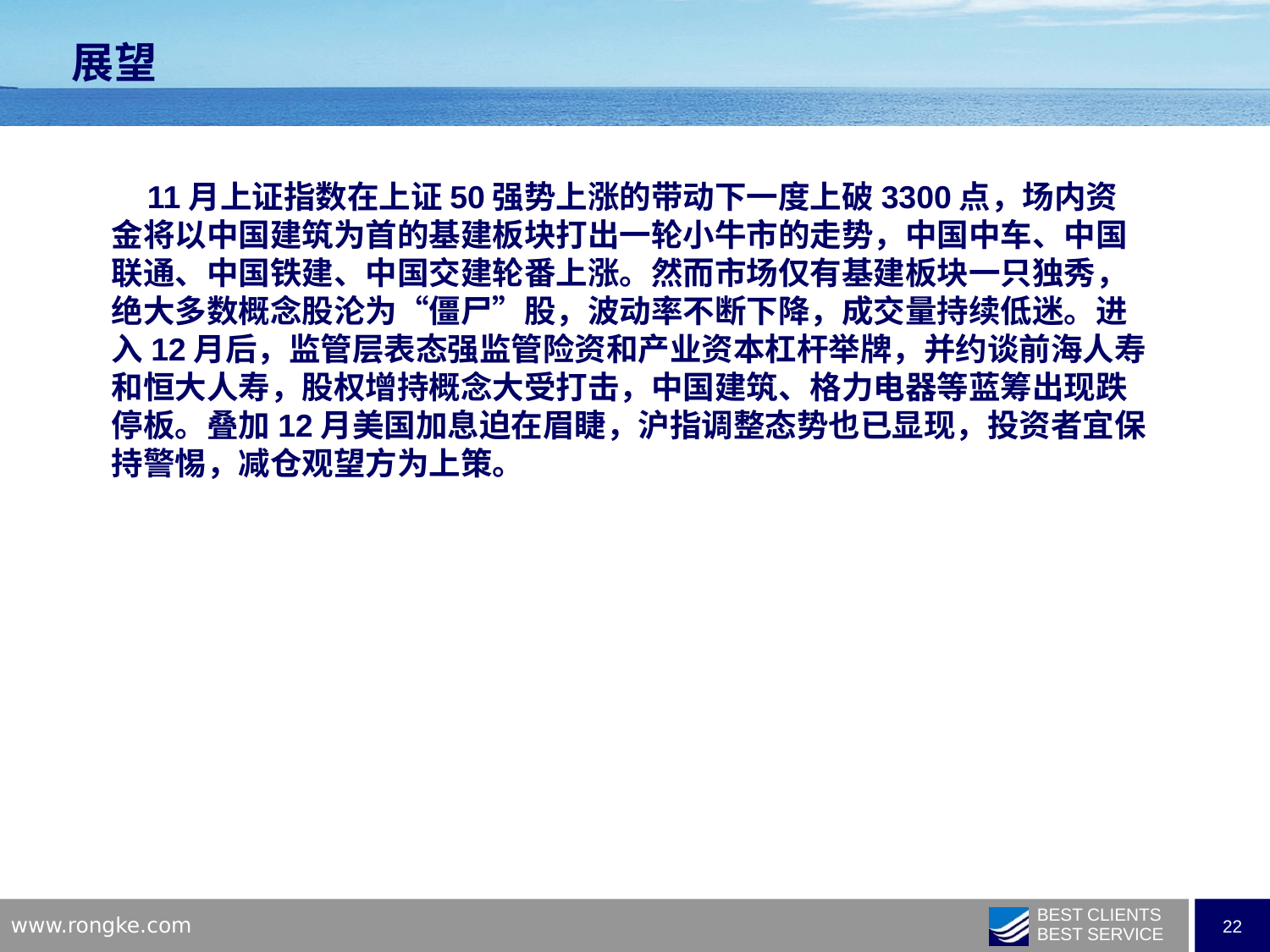

展望

    11月上证指数在上证50强势上涨的带动下一度上破3300点，场内资金将以中国建筑为首的基建板块打出一轮小牛市的走势，中国中车、中国联通、中国铁建、中国交建轮番上涨。然而市场仅有基建板块一只独秀，绝大多数概念股沦为“僵尸”股，波动率不断下降，成交量持续低迷。进入12月后，监管层表态强监管险资和产业资本杠杆举牌，并约谈前海人寿和恒大人寿，股权增持概念大受打击，中国建筑、格力电器等蓝筹出现跌停板。叠加12月美国加息迫在眉睫，沪指调整态势也已显现，投资者宜保持警惕，减仓观望方为上策。